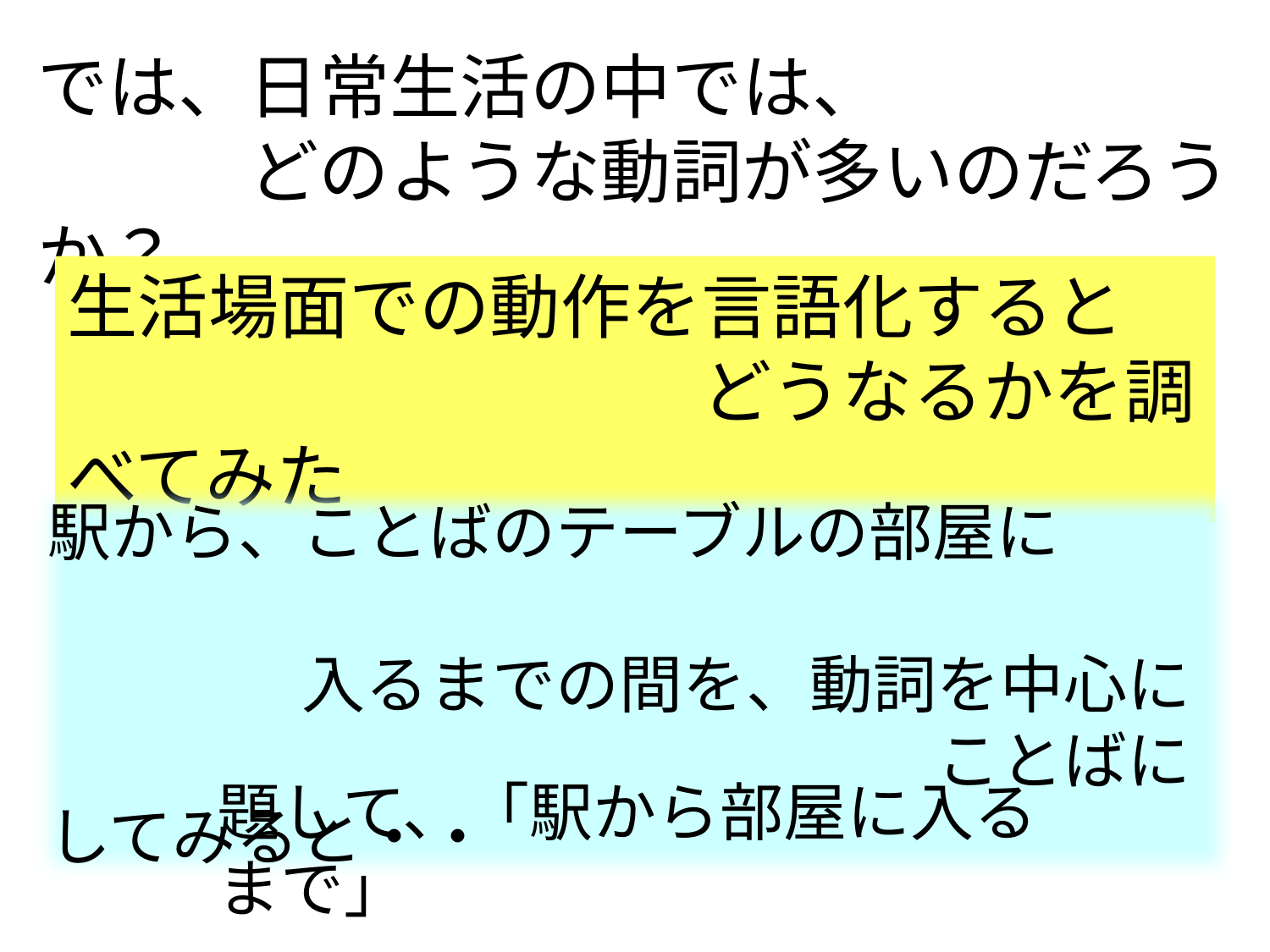

では、日常生活の中では、
　　　どのような動詞が多いのだろうか？
生活場面での動作を言語化すると
　　　　　　　　　どうなるかを調べてみた
駅から、ことばのテーブルの部屋に
　　　　入るまでの間を、動詞を中心に
　　　　　　　　　　　　　　ことばにしてみると・・
題して、「駅から部屋に入るまで」